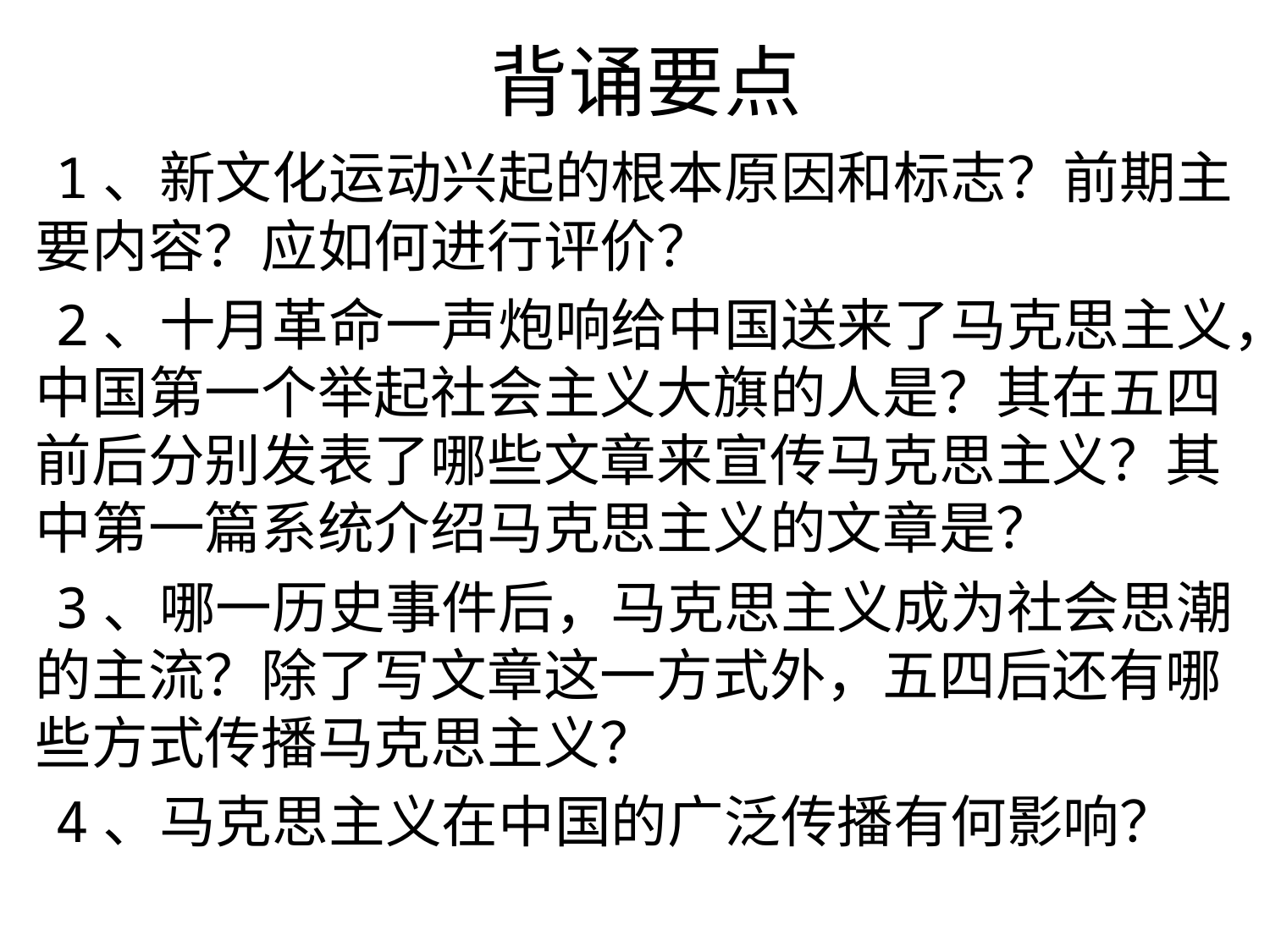

# 背诵要点
  1、新文化运动兴起的根本原因和标志？前期主要内容？应如何进行评价？
  2、十月革命一声炮响给中国送来了马克思主义，中国第一个举起社会主义大旗的人是？其在五四前后分别发表了哪些文章来宣传马克思主义？其中第一篇系统介绍马克思主义的文章是？
  3、哪一历史事件后，马克思主义成为社会思潮的主流？除了写文章这一方式外，五四后还有哪些方式传播马克思主义？
  4、马克思主义在中国的广泛传播有何影响？